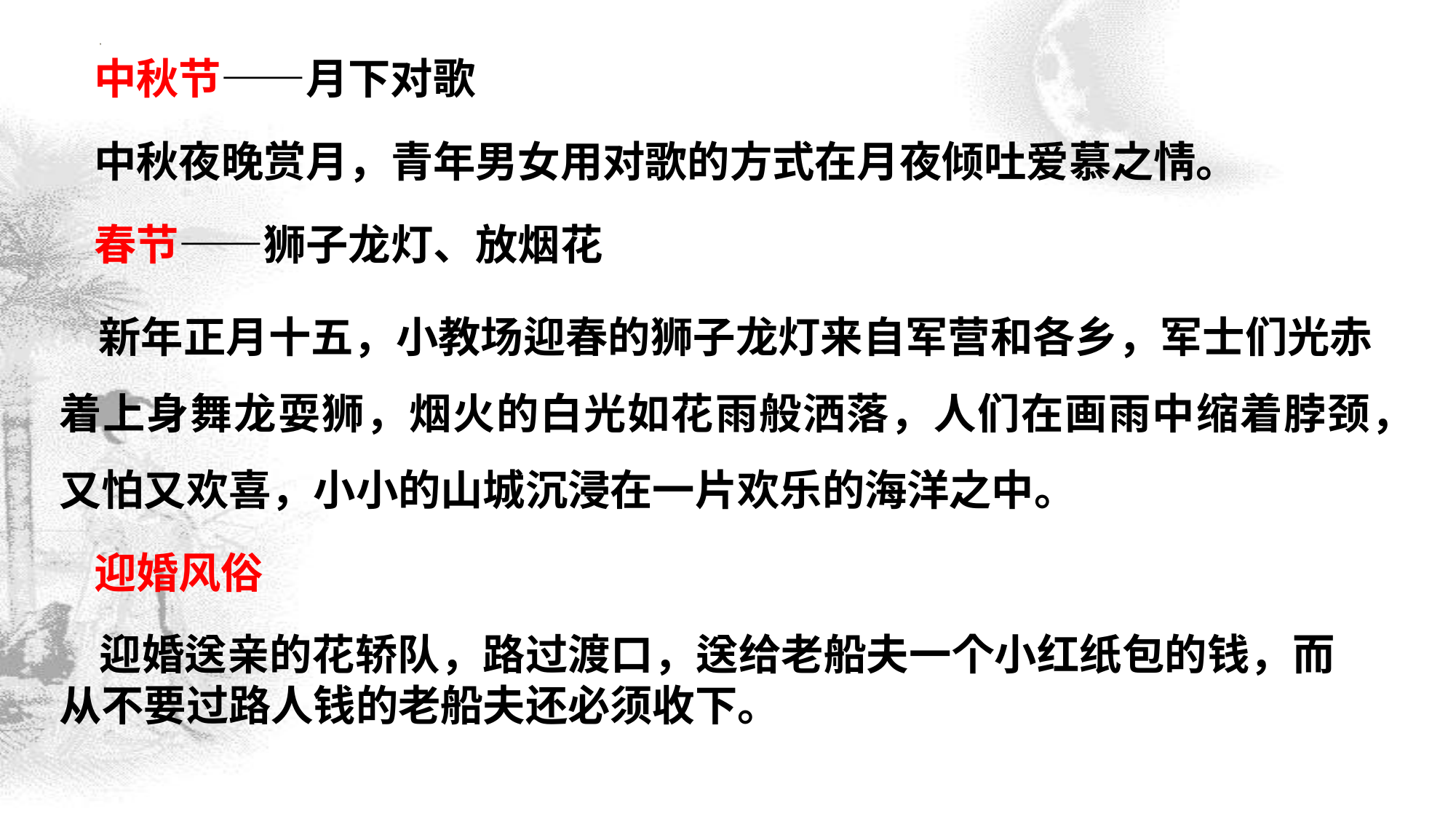

中秋节——月下对歌
中秋夜晚赏月，青年男女用对歌的方式在月夜倾吐爱慕之情。
春节——狮子龙灯、放烟花
   新年正月十五，小教场迎春的狮子龙灯来自军营和各乡，军士们光赤着上身舞龙耍狮，烟火的白光如花雨般洒落，人们在画雨中缩着脖颈，又怕又欢喜，小小的山城沉浸在一片欢乐的海洋之中。
迎婚风俗
   迎婚送亲的花轿队，路过渡口，送给老船夫一个小红纸包的钱，而从不要过路人钱的老船夫还必须收下。